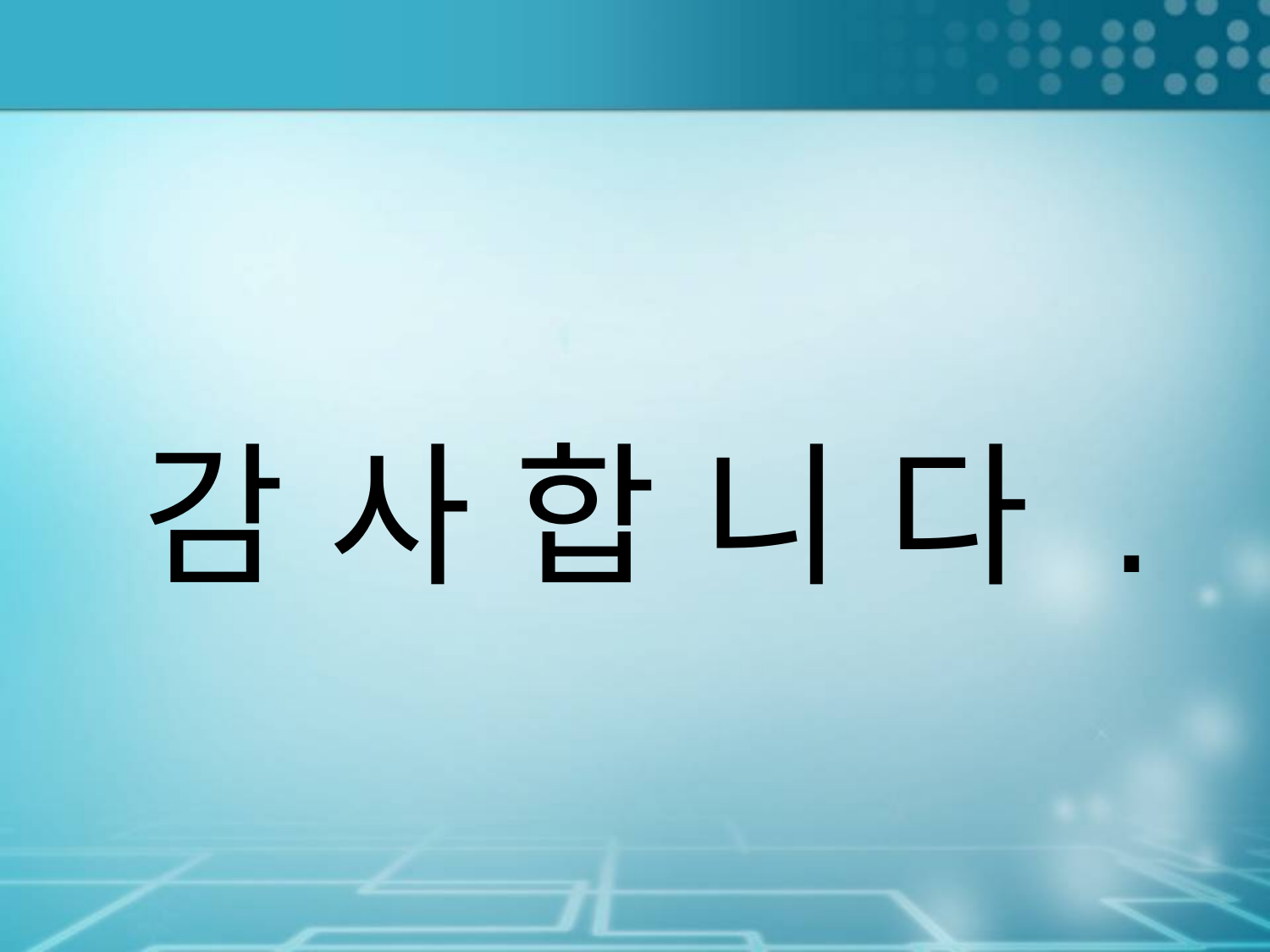

#

 감 사 합 니 다 .